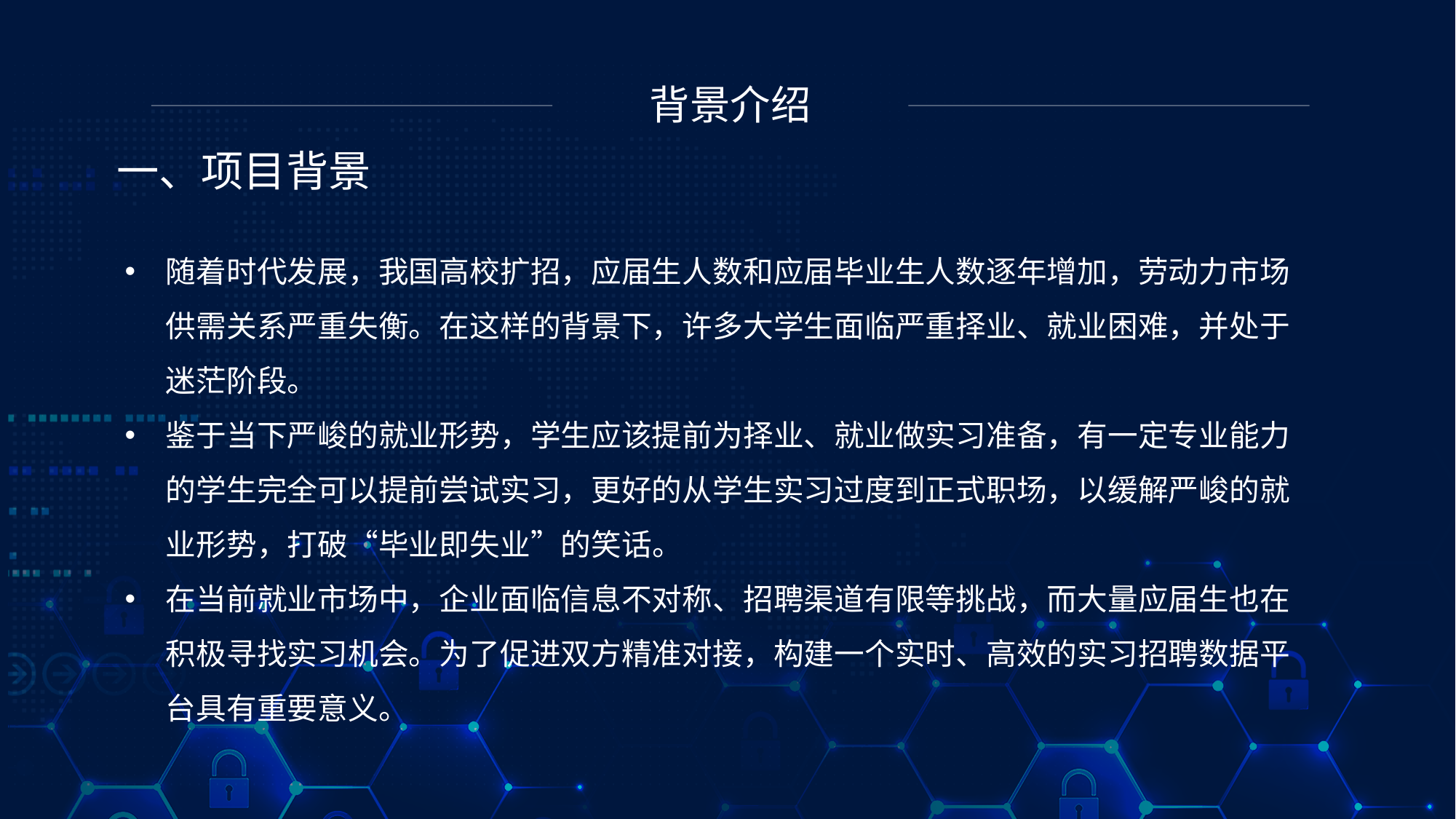

背景介绍
一、项目背景
随着时代发展，我国高校扩招，应届生人数和应届毕业生人数逐年增加，劳动力市场供需关系严重失衡。在这样的背景下，许多大学生面临严重择业、就业困难，并处于迷茫阶段。
鉴于当下严峻的就业形势，学生应该提前为择业、就业做实习准备，有一定专业能力的学生完全可以提前尝试实习，更好的从学生实习过度到正式职场，以缓解严峻的就业形势，打破“毕业即失业”的笑话。
在当前就业市场中，企业面临信息不对称、招聘渠道有限等挑战，而大量应届生也在积极寻找实习机会。为了促进双方精准对接，构建一个实时、高效的实习招聘数据平台具有重要意义。